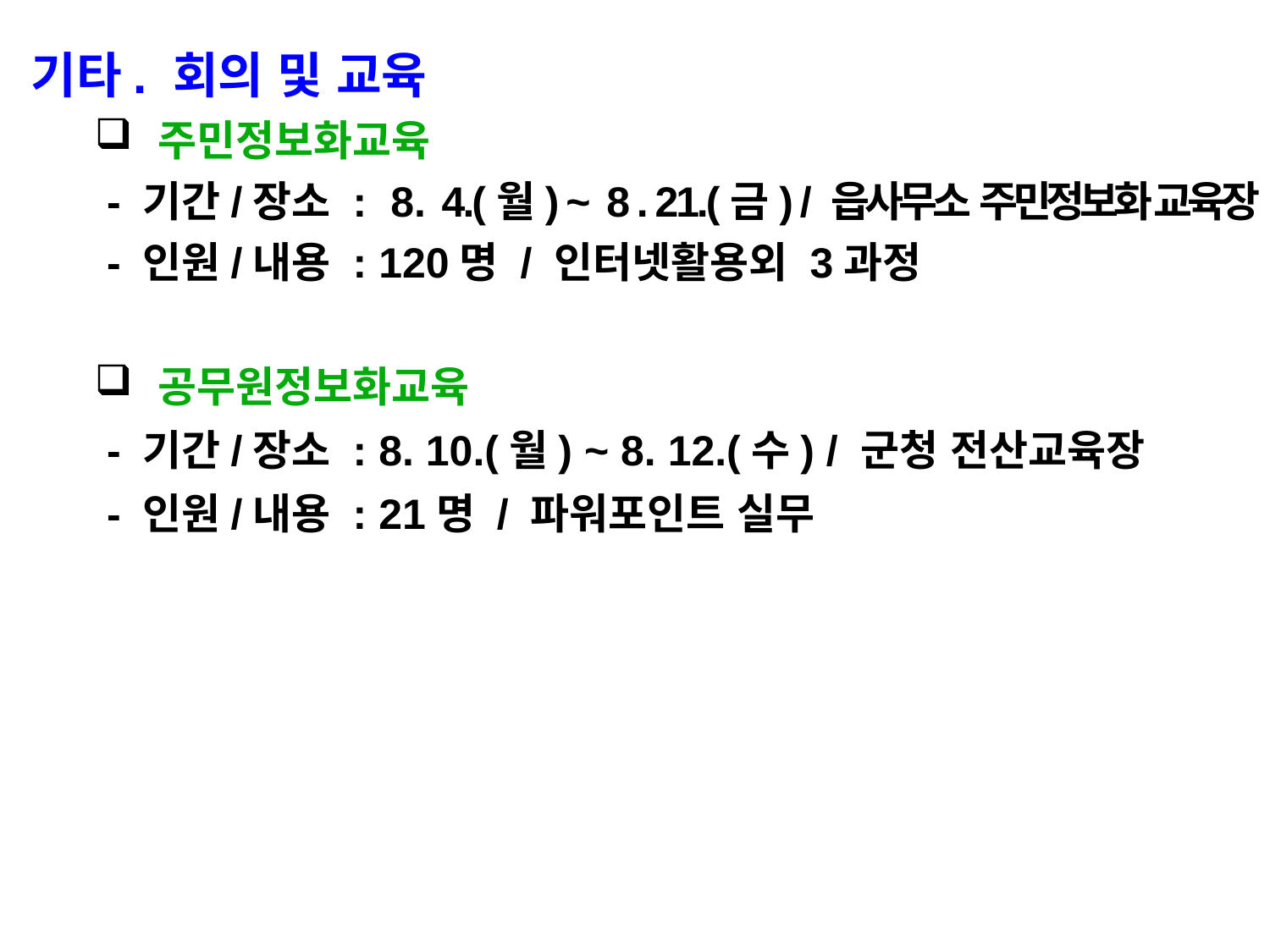

기타. 회의 및 교육
주민정보화교육
 - 기간/장소 :  8.  4.(월) ~  8 . 21.(금) / 읍사무소  주민정보화 교육장
 - 인원/내용 : 120명 / 인터넷활용외 3과정

공무원정보화교육
 - 기간/장소 : 8. 10.(월) ~ 8. 12.(수) / 군청 전산교육장
 - 인원/내용 : 21명 / 파워포인트 실무